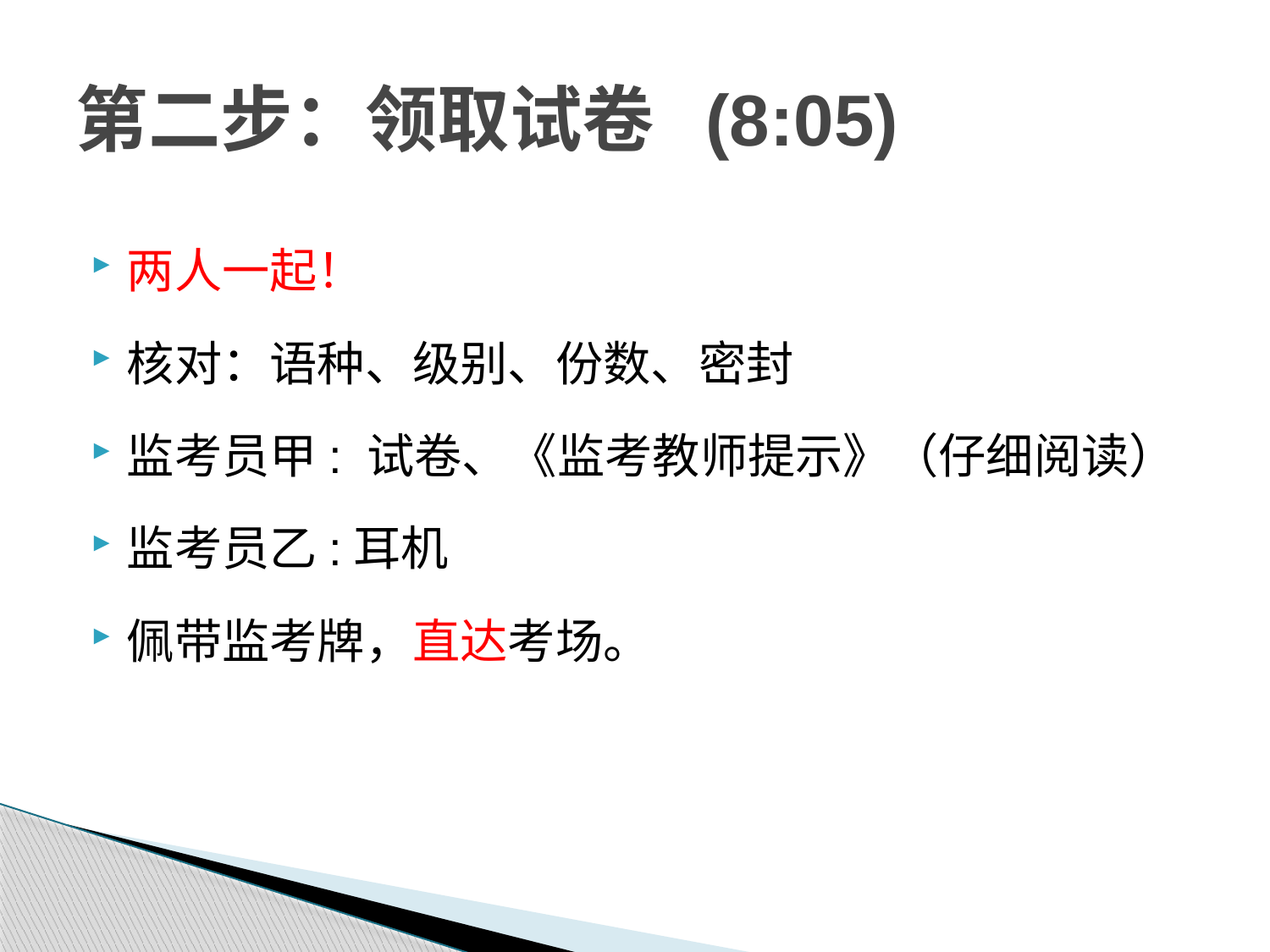

# 第二步：领取试卷  (8:05)
两人一起！
核对：语种、级别、份数、密封
监考员甲: 试卷、《监考教师提示》（仔细阅读）
监考员乙:耳机
佩带监考牌，直达考场。